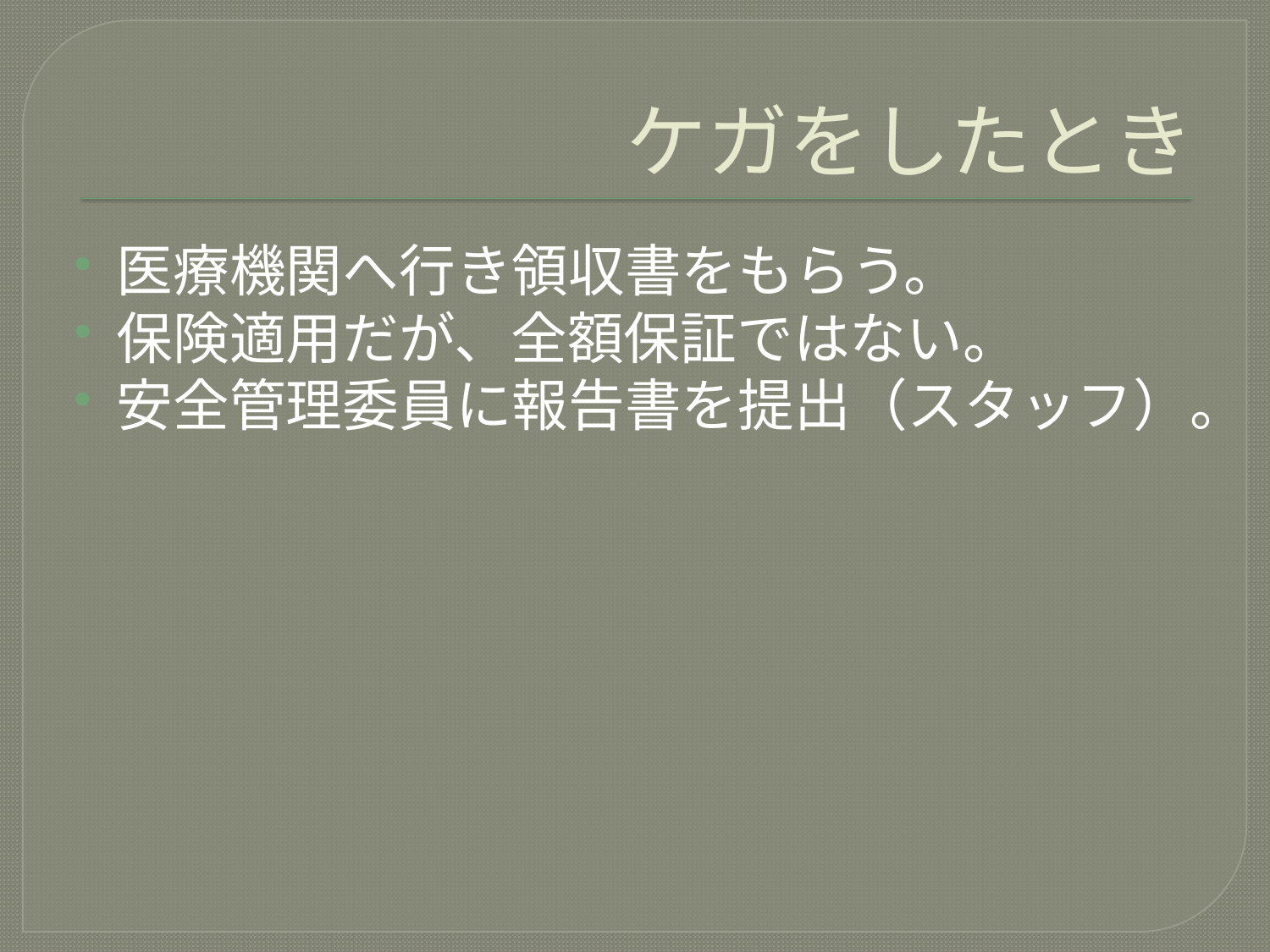

# ケガをしたとき
医療機関へ行き領収書をもらう。
保険適用だが、全額保証ではない。
安全管理委員に報告書を提出（スタッフ）。